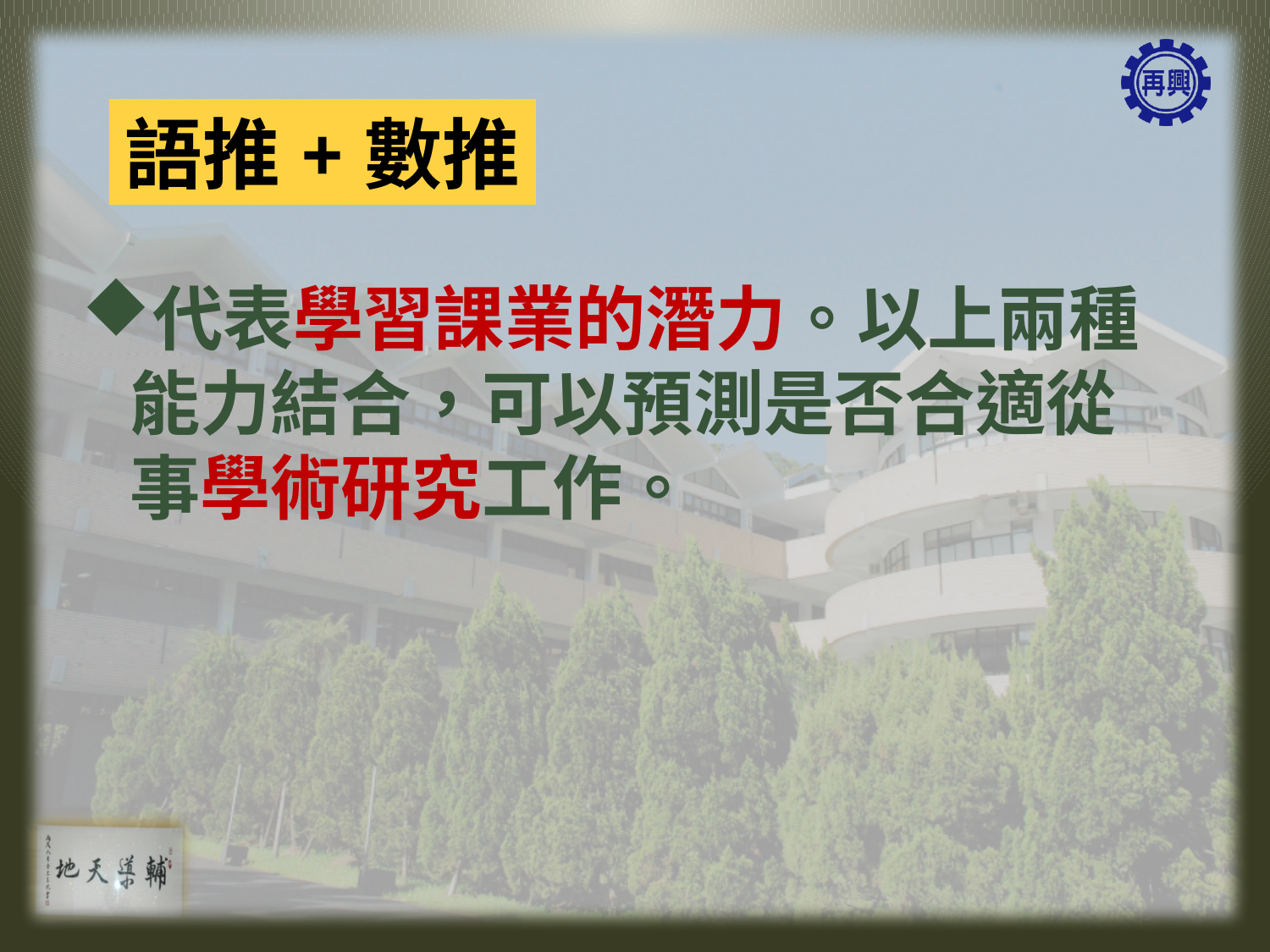

語推+數推
代表學習課業的潛力。以上兩種能力結合，可以預測是否合適從事學術研究工作。